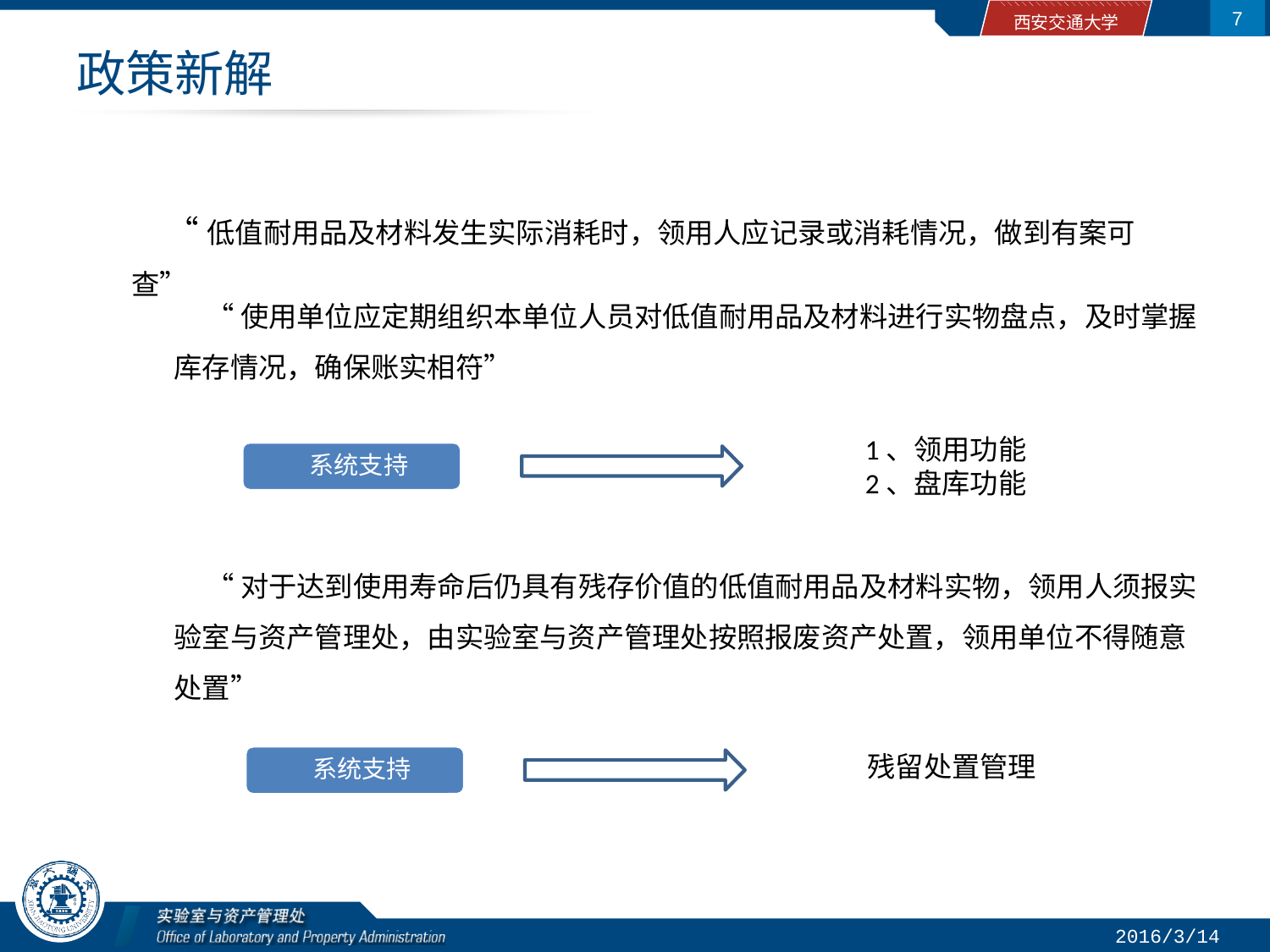

7
# 政策新解
     “低值耐用品及材料发生实际消耗时，领用人应记录或消耗情况，做到有案可查”
     “使用单位应定期组织本单位人员对低值耐用品及材料进行实物盘点，及时掌握库存情况，确保账实相符”
        1、领用功能
        2、盘库功能
         系统支持

     “对于达到使用寿命后仍具有残存价值的低值耐用品及材料实物，领用人须报实验室与资产管理处，由实验室与资产管理处按照报废资产处置，领用单位不得随意处置”
残留处置管理
         系统支持

2016/3/14